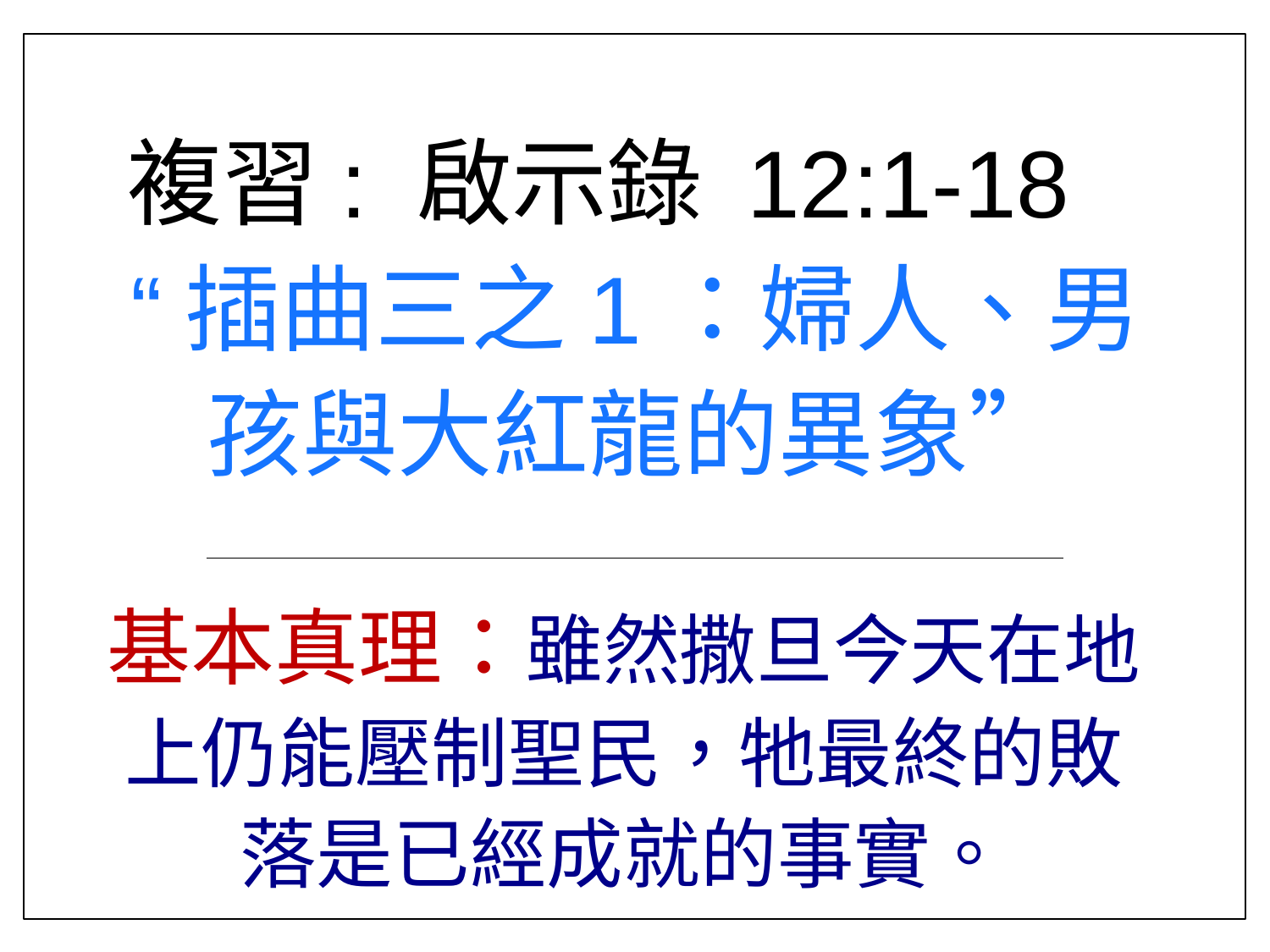

# 複習: 啟示錄 12:1-18 “插曲三之1：婦人、男孩與大紅龍的異象”
基本真理：雖然撒旦今天在地上仍能壓制聖民，牠最終的敗落是已經成就的事實。